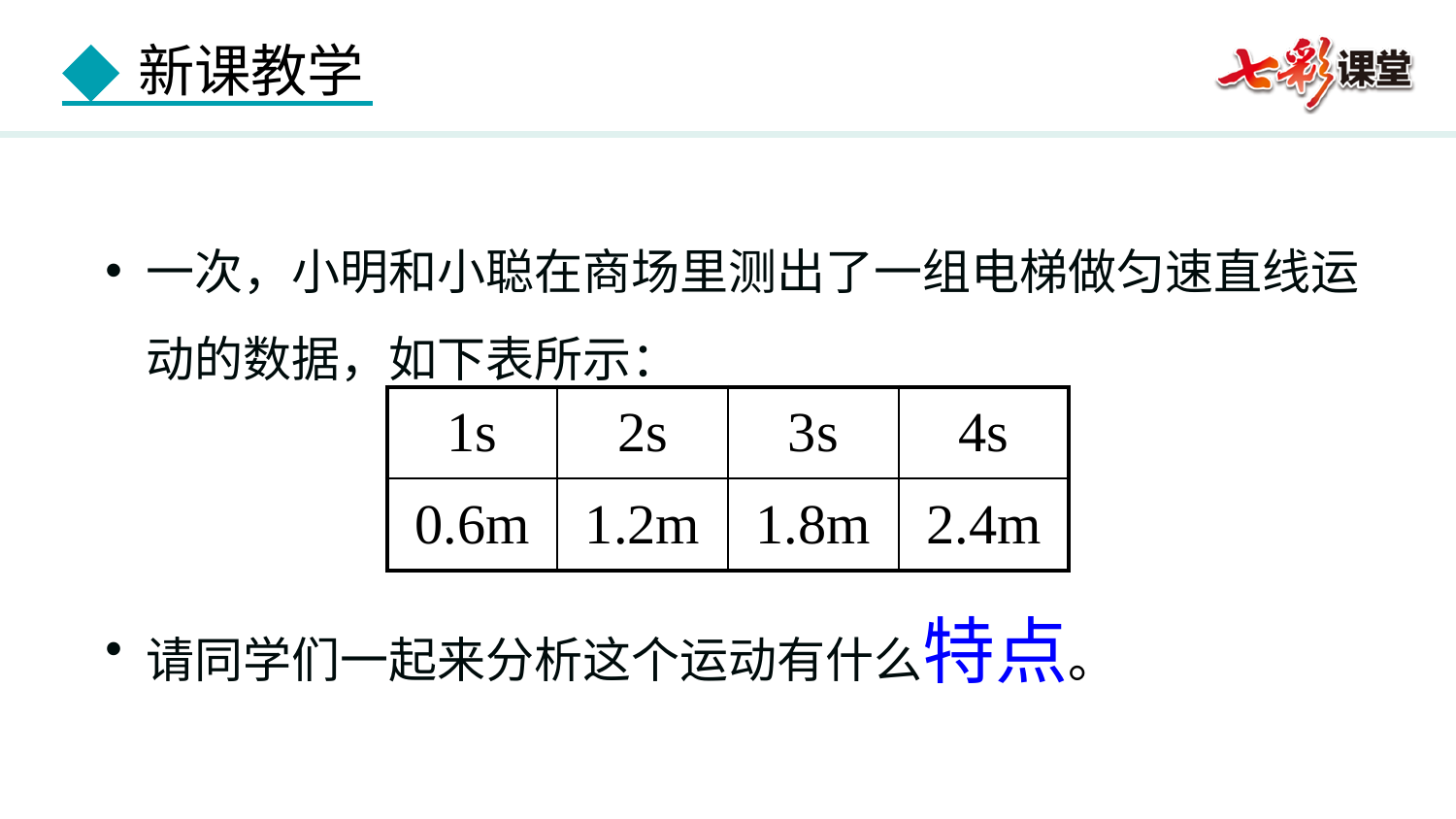

一次，小明和小聪在商场里测出了一组电梯做匀速直线运动的数据，如下表所示：

请同学们一起来分析这个运动有什么特点。
| 1s | 2s | 3s | 4s |
| --- | --- | --- | --- |
| 0.6m | 1.2m | 1.8m | 2.4m |